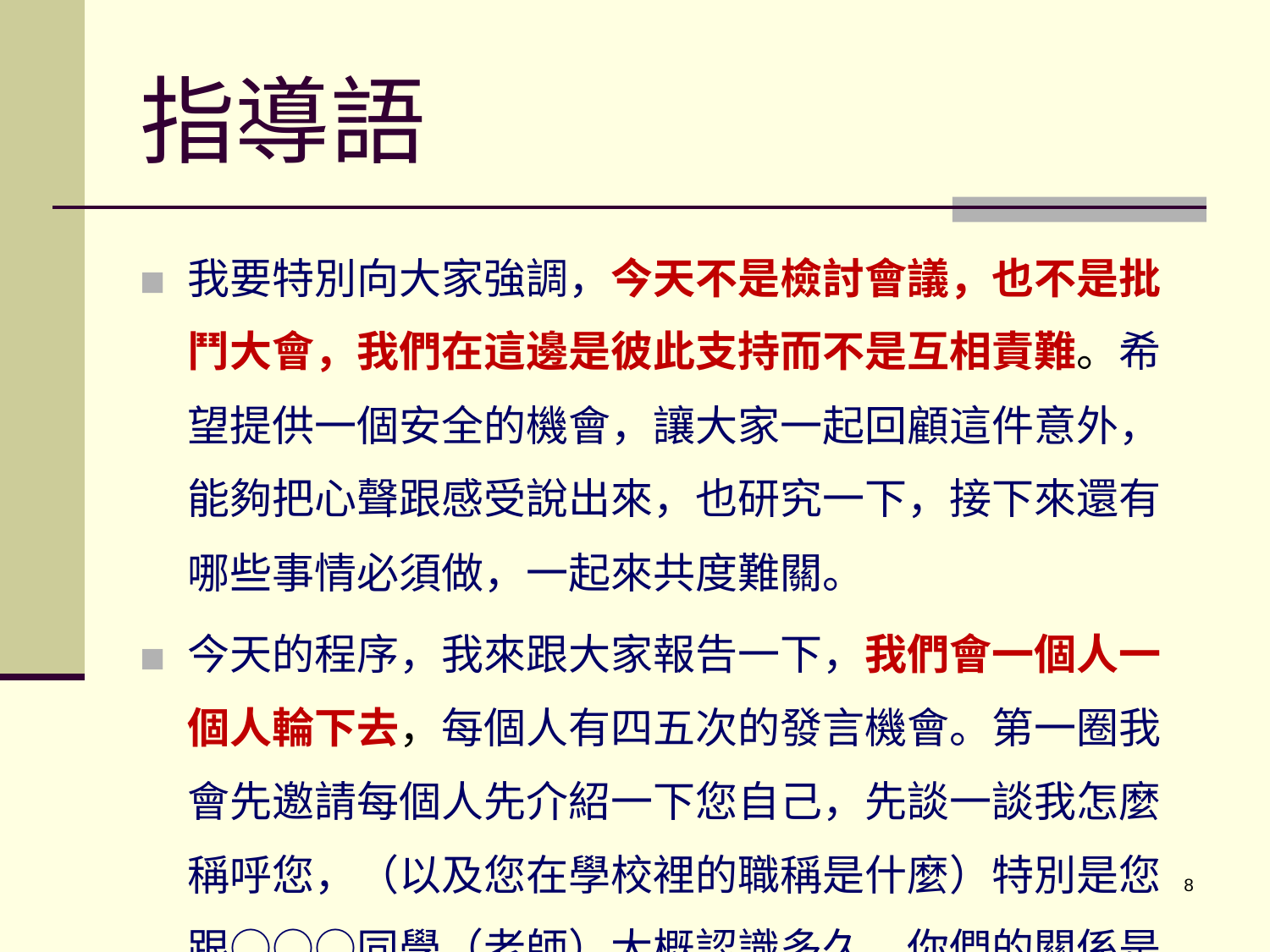

# 指導語
我要特別向大家強調，今天不是檢討會議，也不是批鬥大會，我們在這邊是彼此支持而不是互相責難。希望提供一個安全的機會，讓大家一起回顧這件意外，能夠把心聲跟感受說出來，也研究一下，接下來還有哪些事情必須做，一起來共度難關。
今天的程序，我來跟大家報告一下，我們會一個人一個人輪下去，每個人有四五次的發言機會。第一圈我會先邀請每個人先介紹一下您自己，先談一談我怎麼稱呼您，（以及您在學校裡的職稱是什麼）特別是您跟○○○同學（老師）大概認識多久，你們的關係是什麼，幫我了解大家的親疏遠近。

8